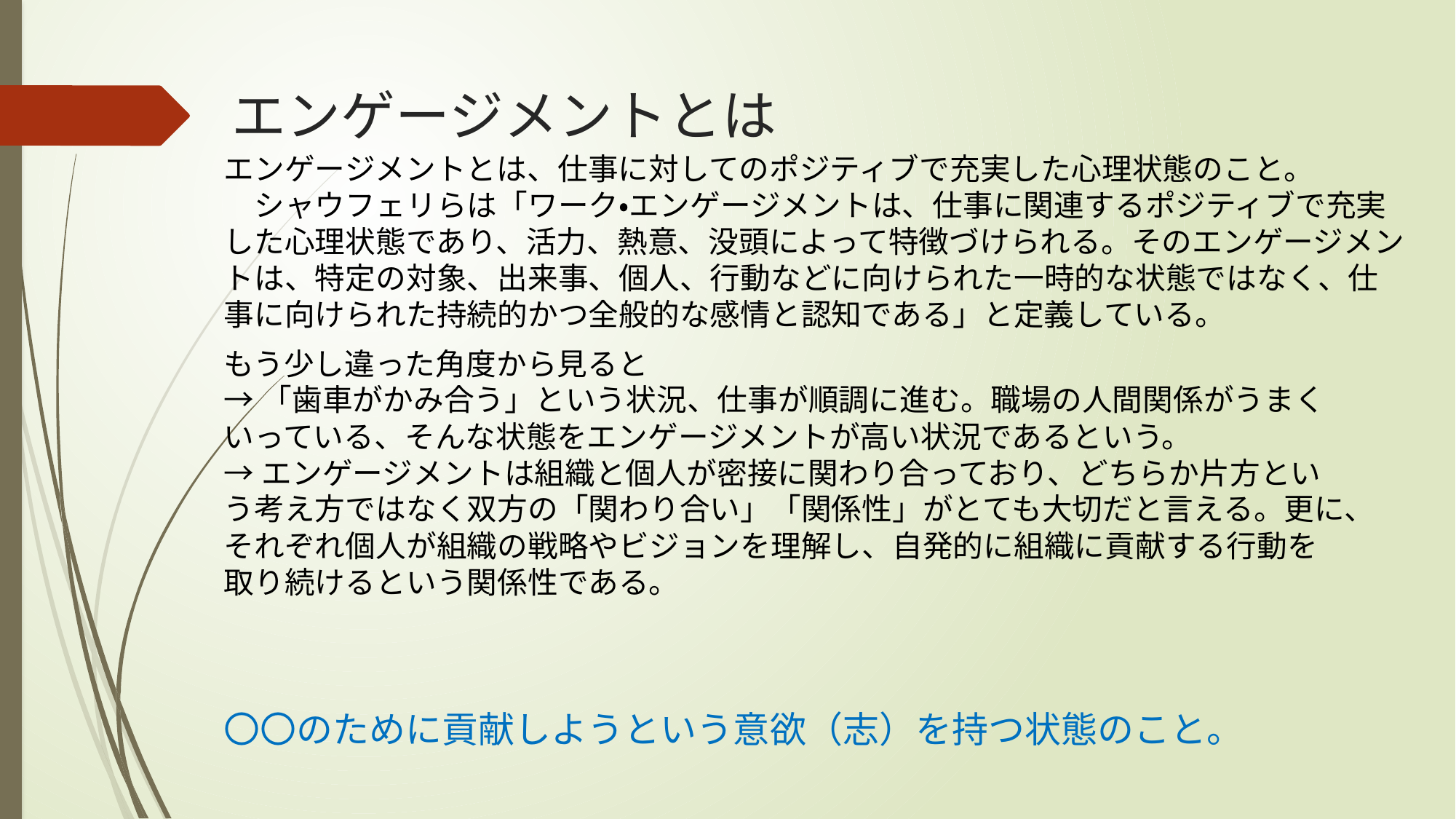

エンゲージメントとは
エンゲージメントとは、仕事に対してのポジティブで充実した心理状態のこと。
　シャウフェリらは「ワーク・エンゲージメントは、仕事に関連するポジティブで充実した心理状態であり、活力、熱意、没頭によって特徴づけられる。そのエンゲージメントは、特定の対象、出来事、個人、行動などに向けられた一時的な状態ではなく、仕事に向けられた持続的かつ全般的な感情と認知である」と定義している。
もう少し違った角度から見ると
→「歯車がかみ合う」という状況、仕事が順調に進む。職場の人間関係がうまくいっている、そんな状態をエンゲージメントが高い状況であるという。
→エンゲージメントは組織と個人が密接に関わり合っており、どちらか片方という考え方ではなく双方の「関わり合い」「関係性」がとても大切だと言える。更に、それぞれ個人が組織の戦略やビジョンを理解し、自発的に組織に貢献する行動を取り続けるという関係性である。
〇〇のために貢献しようという意欲（志）を持つ状態のこと。